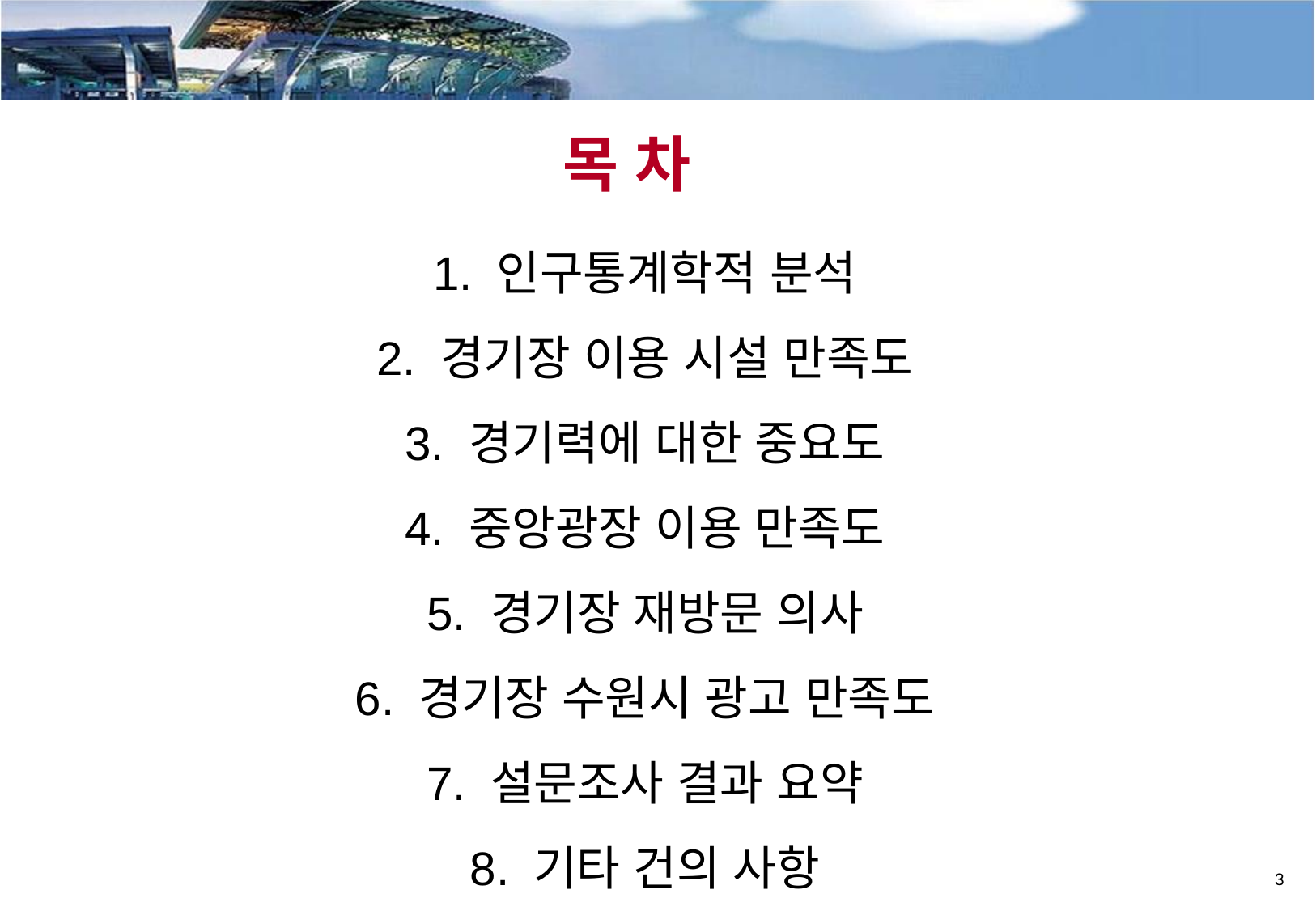

목 차
 인구통계학적 분석
 경기장 이용 시설 만족도
 경기력에 대한 중요도
 중앙광장 이용 만족도
 경기장 재방문 의사
 경기장 수원시 광고 만족도
 설문조사 결과 요약
 기타 건의 사항
3